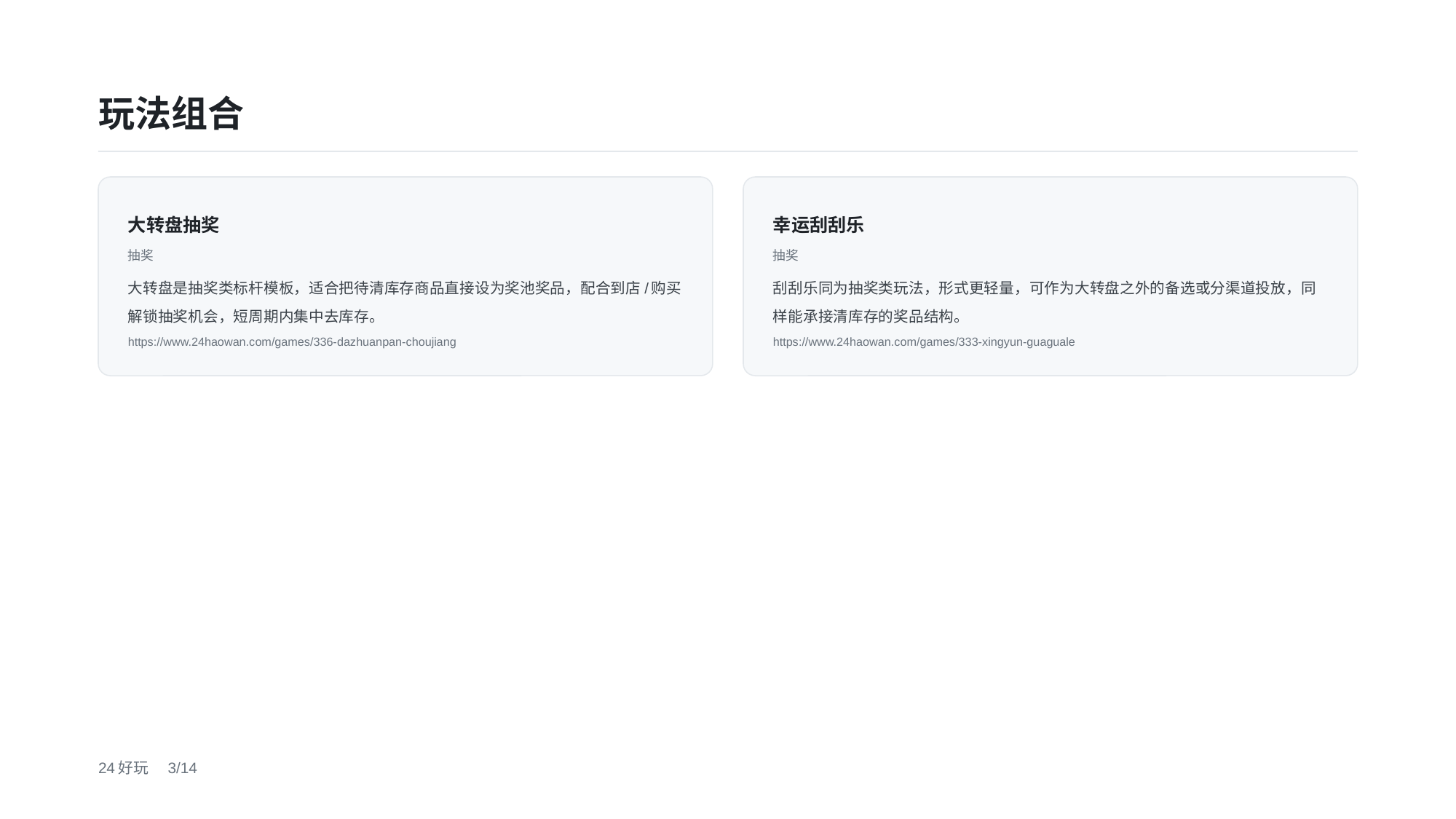

玩法组合

大转盘抽奖
抽奖
大转盘是抽奖类标杆模板，适合把待清库存商品直接设为奖池奖品，配合到店/购买解锁抽奖机会，短周期内集中去库存。
https://www.24haowan.com/games/336-dazhuanpan-choujiang
幸运刮刮乐
抽奖
刮刮乐同为抽奖类玩法，形式更轻量，可作为大转盘之外的备选或分渠道投放，同样能承接清库存的奖品结构。
https://www.24haowan.com/games/333-xingyun-guaguale
24好玩　3/14